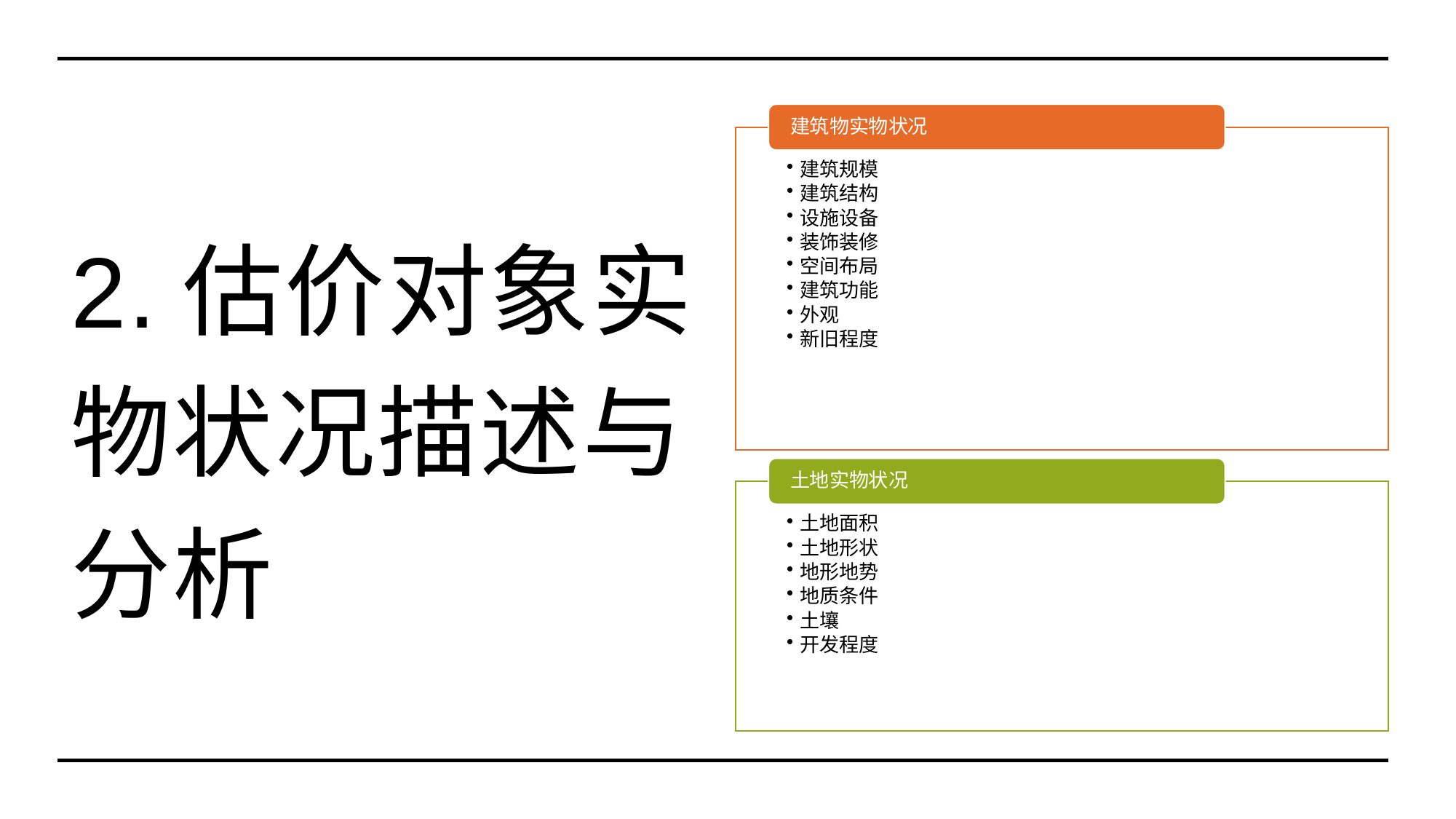

建筑规模
建筑结构
设施设备
装饰装修
空间布局
建筑功能
外观
新旧程度
建筑物实物状况
土地面积
土地形状
地形地势
地质条件
土壤
开发程度
土地实物状况
# 2.估价对象实物状况描述与分析